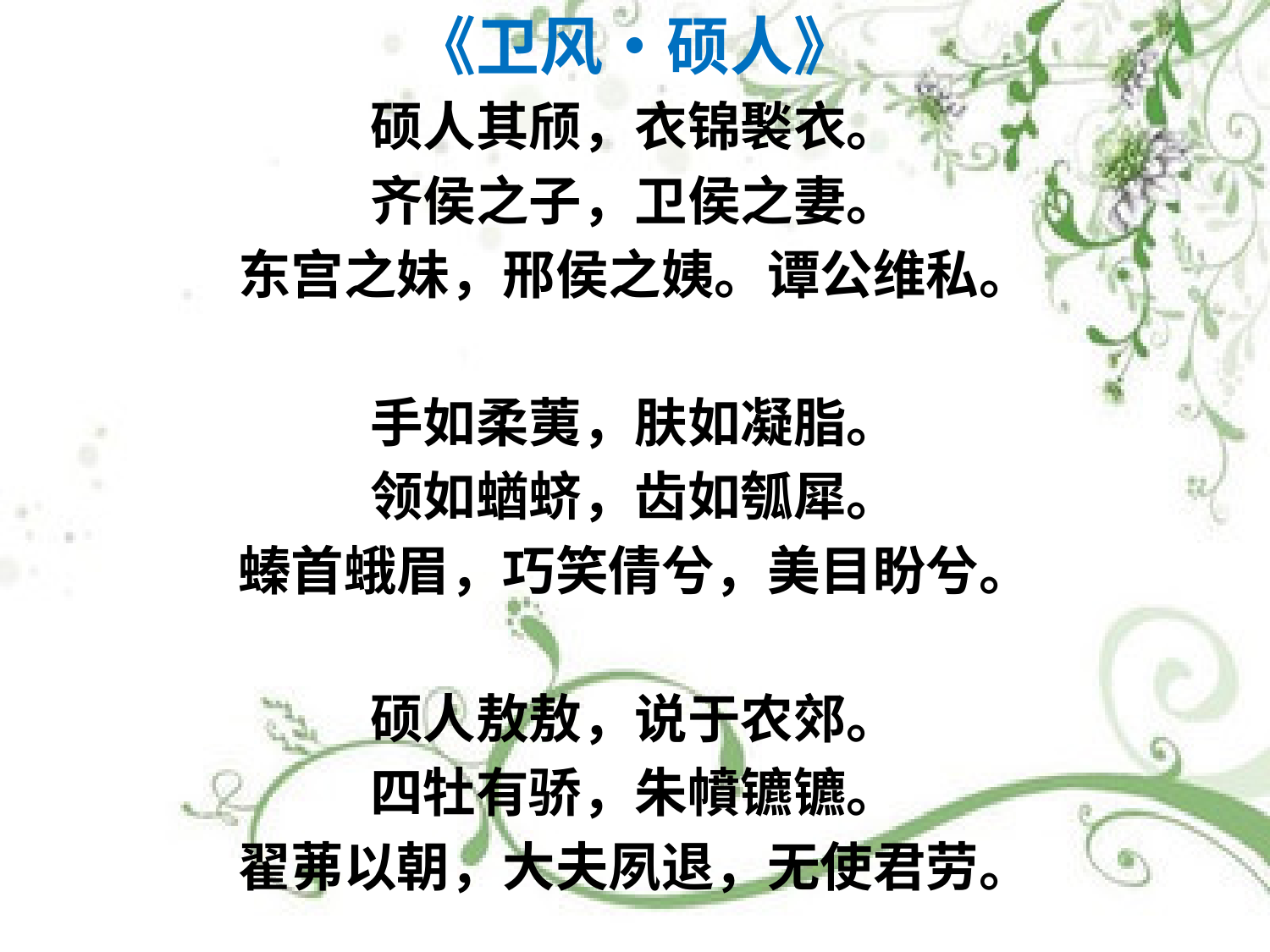

《卫风•硕人》
硕人其颀，衣锦褧衣。
齐侯之子，卫侯之妻。
东宫之妹，邢侯之姨。谭公维私。

手如柔荑，肤如凝脂。
领如蝤蛴，齿如瓠犀。
螓首蛾眉，巧笑倩兮，美目盼兮。

硕人敖敖，说于农郊。
四牡有骄，朱幩镳镳。
翟茀以朝，大夫夙退，无使君劳。